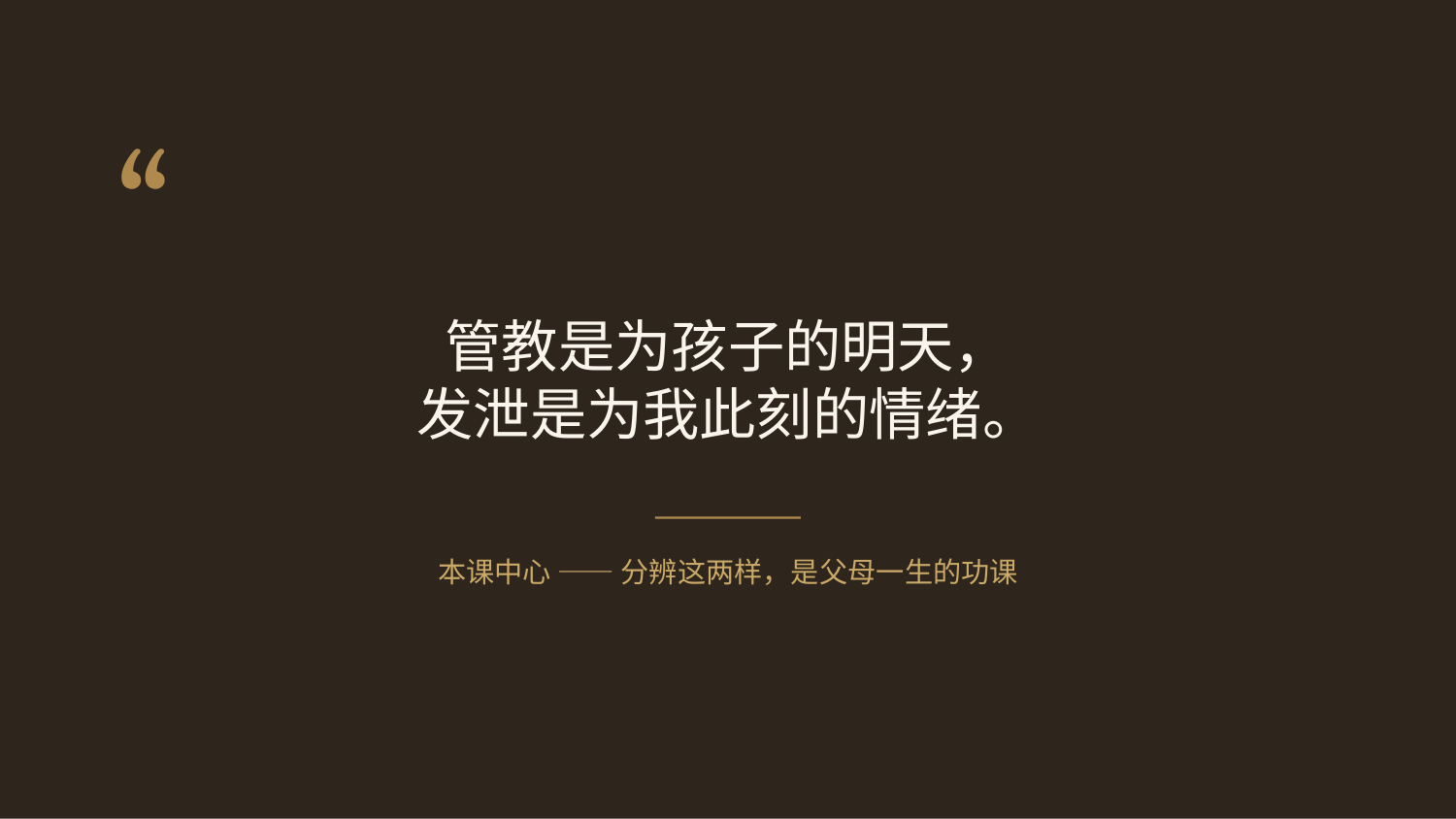

“
管教是为孩子的明天，
发泄是为我此刻的情绪。

本课中心 —— 分辨这两样，是父母一生的功课